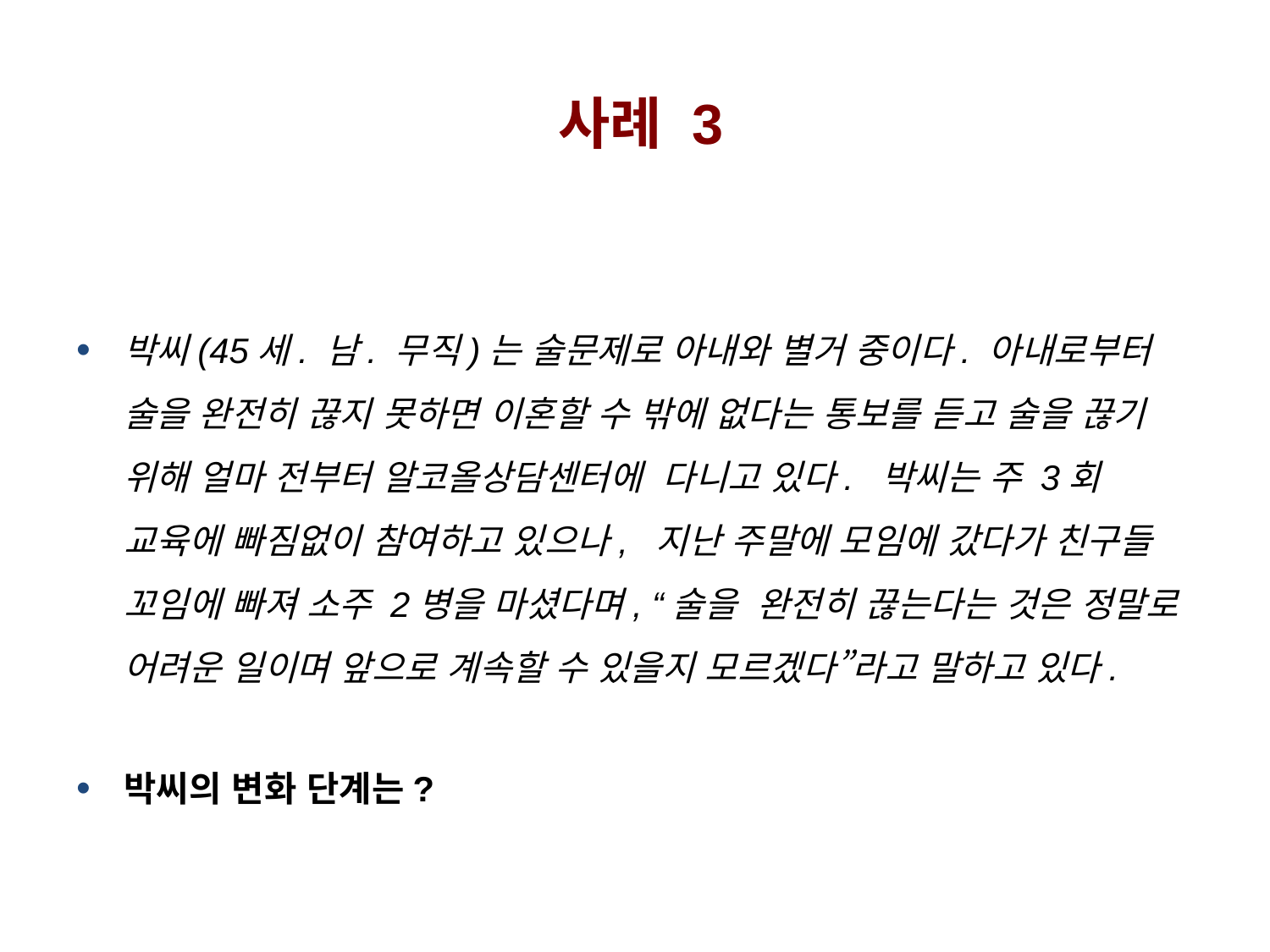

사례 3
박씨(45세. 남. 무직)는 술문제로 아내와 별거 중이다. 아내로부터 술을 완전히 끊지 못하면 이혼할 수 밖에 없다는 통보를 듣고 술을 끊기 위해 얼마 전부터 알코올상담센터에  다니고 있다.  박씨는 주 3회 교육에 빠짐없이 참여하고 있으나,  지난 주말에 모임에 갔다가 친구들 꼬임에 빠져 소주 2병을 마셨다며, “술을  완전히 끊는다는 것은 정말로 어려운 일이며 앞으로 계속할 수 있을지 모르겠다”라고 말하고 있다.

박씨의 변화 단계는?